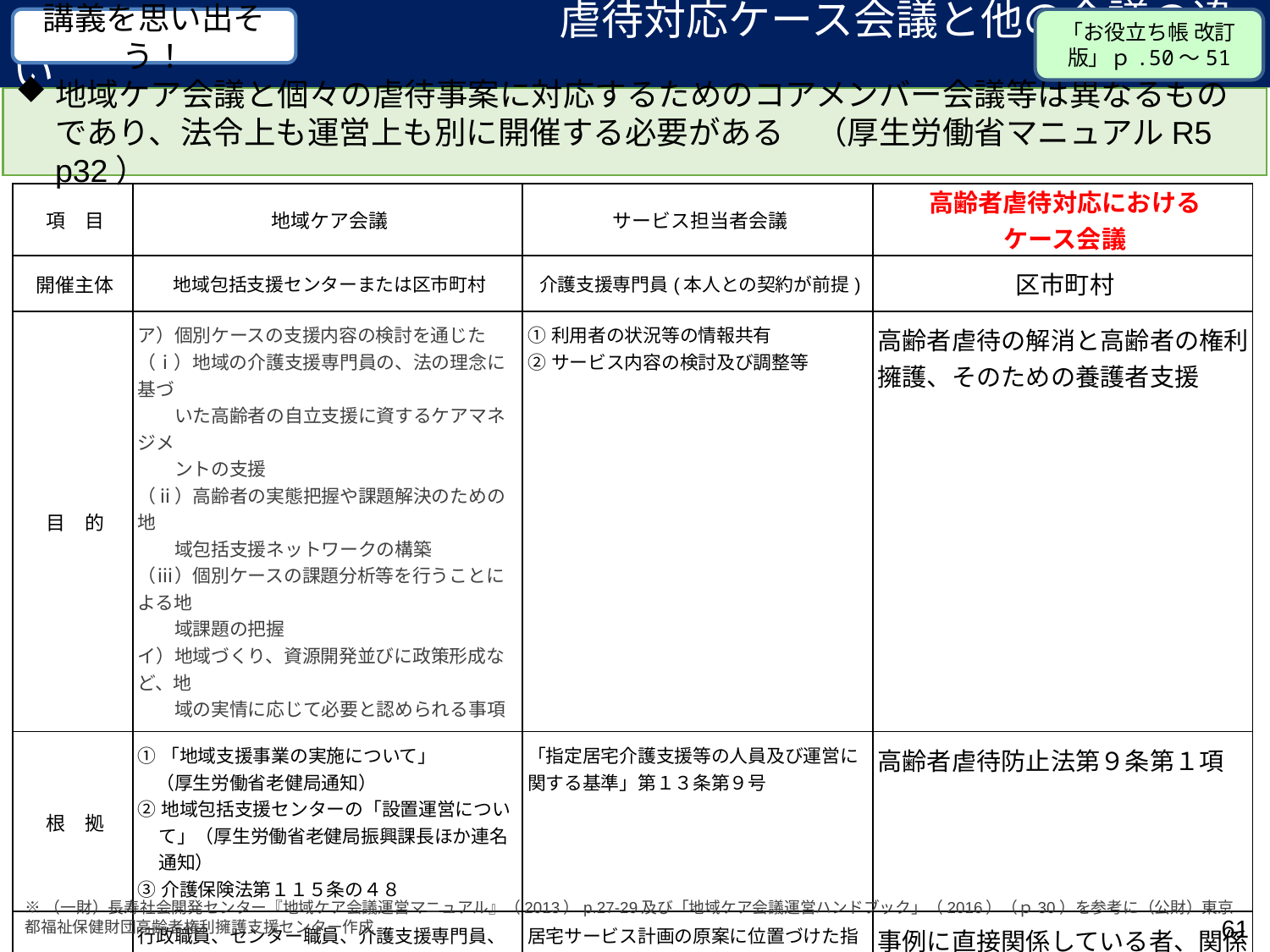

虐待対応ケース会議と他の会議の違い
講義を思い出そう！
「お役立ち帳 改訂版」ｐ.50～51
地域ケア会議と個々の虐待事案に対応するためのコアメンバー会議等は異なるものであり、法令上も運営上も別に開催する必要がある　（厚生労働省マニュアルR5 p32）
| 項　目 | 地域ケア会議 | サービス担当者会議 | 高齢者虐待対応における ケース会議 |
| --- | --- | --- | --- |
| 開催主体 | 地域包括支援センターまたは区市町村 | 介護支援専門員(本人との契約が前提) | 区市町村 |
| 目　的 | ア）個別ケースの支援内容の検討を通じた （ⅰ）地域の介護支援専門員の、法の理念に基づ 　　いた高齢者の自立支援に資するケアマネジメ 　　ントの支援 （ⅱ）高齢者の実態把握や課題解決のための地 　　域包括支援ネットワークの構築 （ⅲ）個別ケースの課題分析等を行うことによる地 　　域課題の把握 イ）地域づくり、資源開発並びに政策形成など、地 　　域の実情に応じて必要と認められる事項 | ①利用者の状況等の情報共有 ②サービス内容の検討及び調整等 | 高齢者虐待の解消と高齢者の権利擁護、そのための養護者支援 |
| 根　拠 | ①「地域支援事業の実施について」 　（厚生労働省老健局通知） ②地域包括支援センターの「設置運営について」（厚生労働省老健局振興課長ほか連名通知） ③介護保険法第１１５条の４８ | 「指定居宅介護支援等の人員及び運営に関する基準」第１３条第９号 | 高齢者虐待防止法第９条第１項 |
| 参加者 | 行政職員、センター職員、介護支援専門員、介護サービス事業者、保健医療関係者、民生委員、住民組織、本人・家族等 | 居宅サービス計画の原案に位置づけた指定居宅サービス等の担当者、主治医、インフォーマルサービスの提供者、本人・家族等 | 事例に直接関係している者、関係する可能性がある者、助言する者 |
| 内　容 | ・サービス担当者会議で解決困難な課題等を多職種で検討 ・地域課題の検討 　『地域ケア会議運営マニュアル』p44-47参照 | ①サービス利用者の状況等に関する情報の担当者との共有 ②当該居宅サービス計画原案の内容に関する専門的見地からの意見聴取 | 高齢者虐待事例（疑いも含む）の検討 |
※（一財）長寿社会開発センター『地域ケア会議運営マニュアル』（2013）p.27-29及び「地域ケア会議運営ハンドブック」（2016）（ｐ30）を参考に（公財）東京都福祉保健財団高齢者権利擁護支援センター作成
61